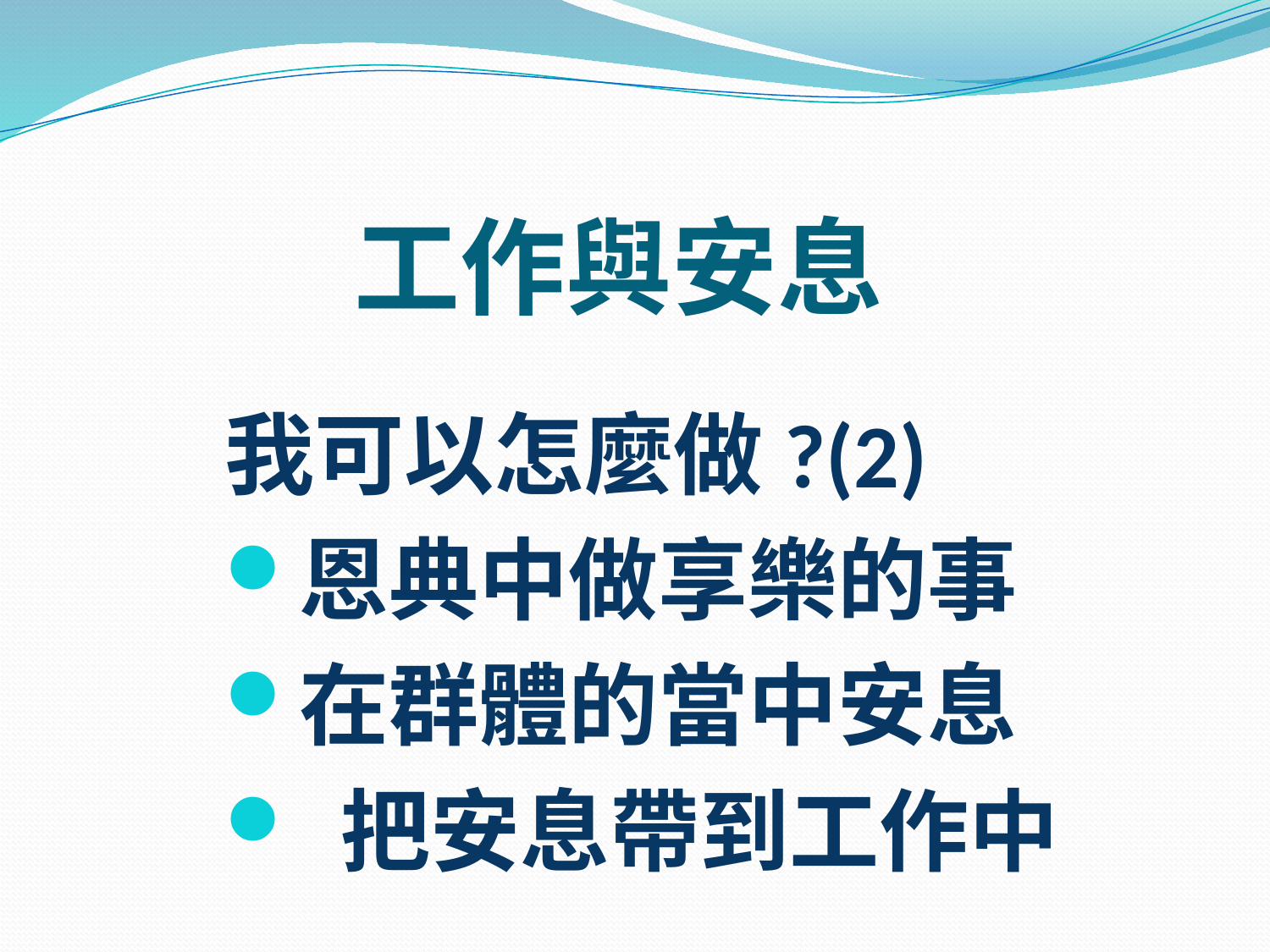

# 工作與安息
我可以怎麼做?(2)
恩典中做享樂的事
在群體的當中安息
 把安息帶到工作中